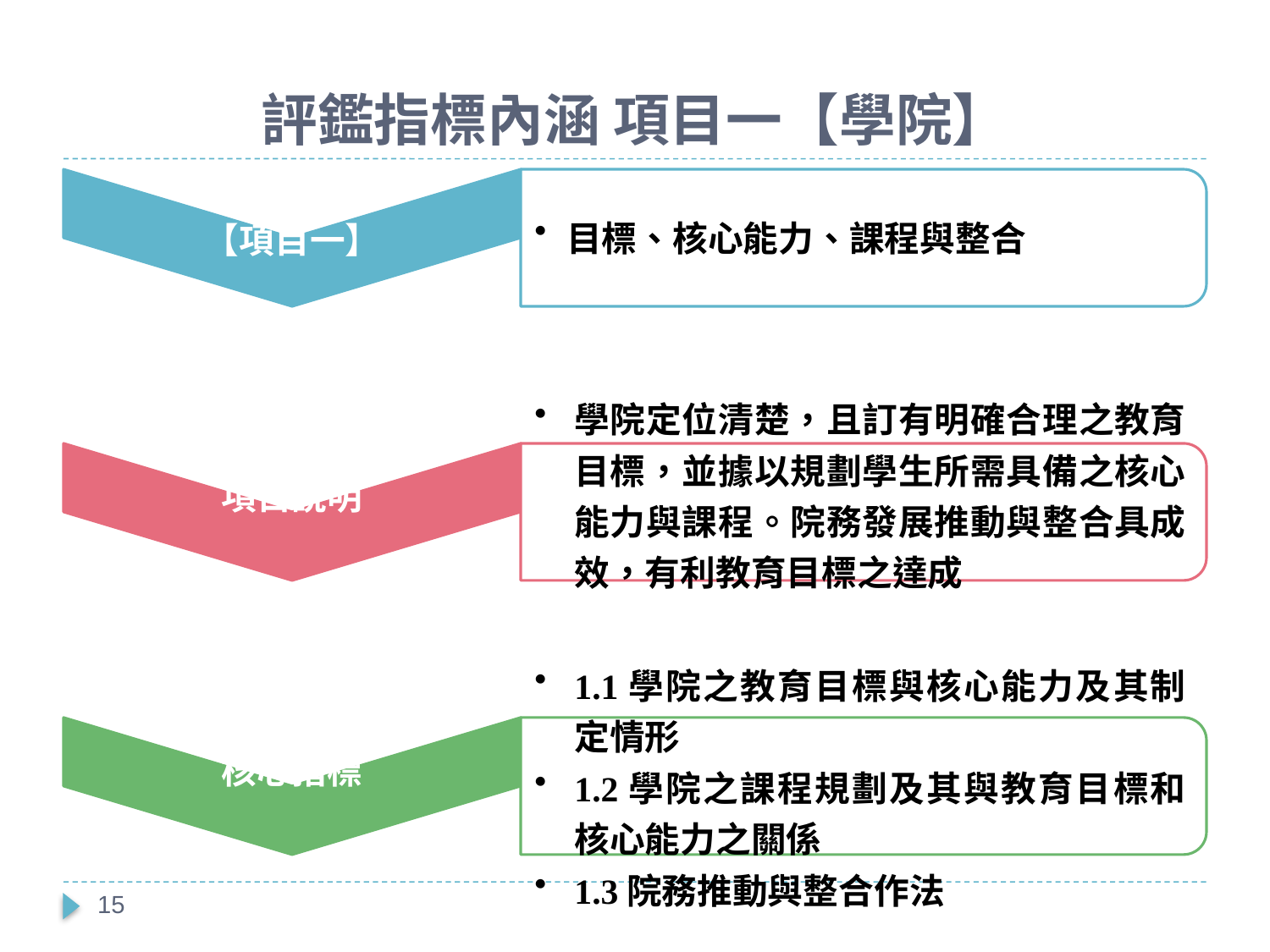

# 評鑑指標內涵 項目一【學院】
【項目一】
項目說明
核心指標
學院定位清楚，且訂有明確合理之教育目標，並據以規劃學生所需具備之核心能力與課程。院務發展推動與整合具成效，有利教育目標之達成
目標、核心能力、課程與整合
1.1學院之教育目標與核心能力及其制定情形
1.2學院之課程規劃及其與教育目標和核心能力之關係
1.3院務推動與整合作法
15